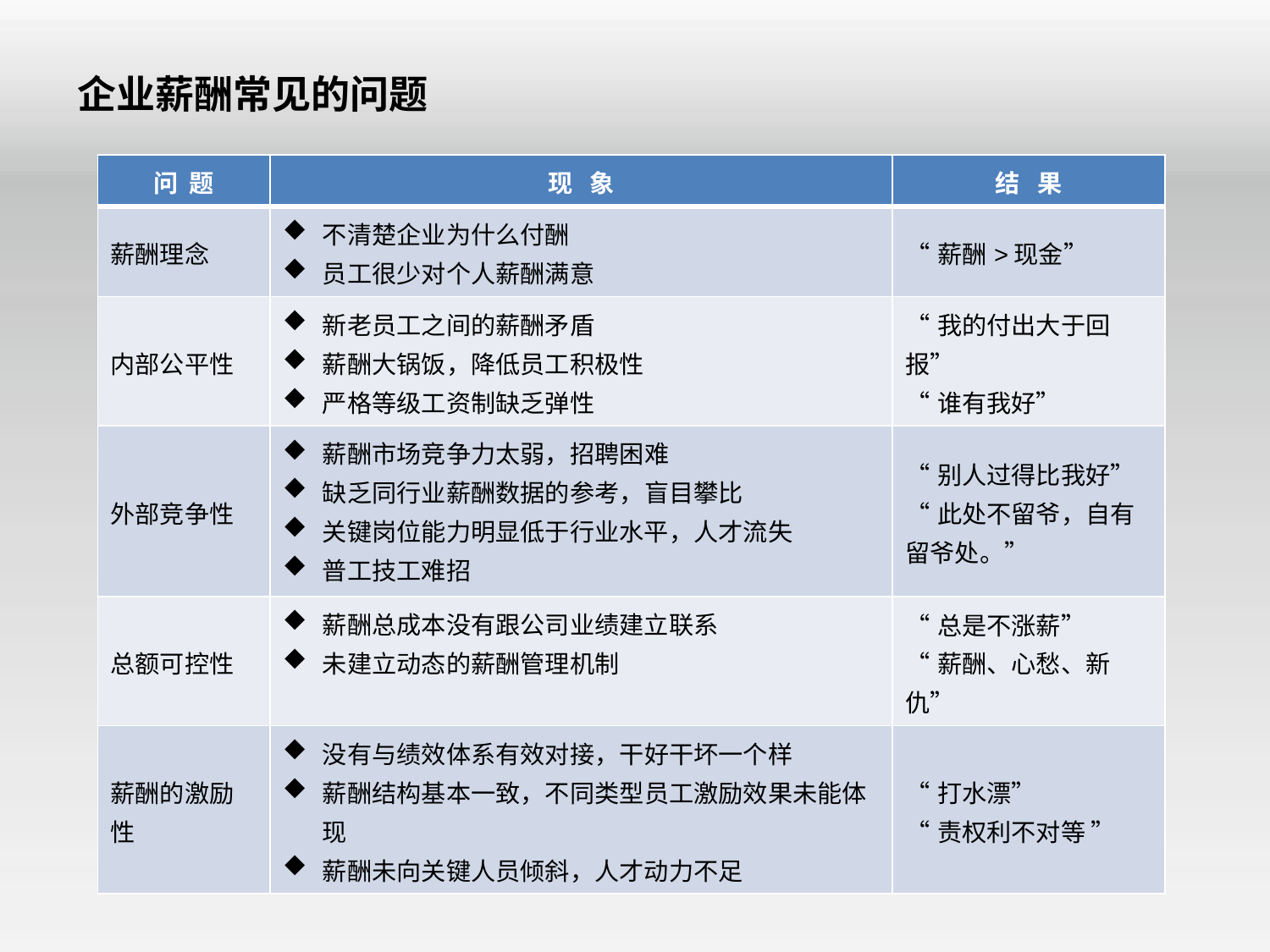

企业薪酬常见的问题
| 问 题 | 现 象 | 结 果 |
| --- | --- | --- |
| 薪酬理念 | 不清楚企业为什么付酬 员工很少对个人薪酬满意 | “薪酬>现金” |
| 内部公平性 | 新老员工之间的薪酬矛盾 薪酬大锅饭，降低员工积极性 严格等级工资制缺乏弹性 | “我的付出大于回报” “谁有我好” |
| 外部竞争性 | 薪酬市场竞争力太弱，招聘困难 缺乏同行业薪酬数据的参考，盲目攀比 关键岗位能力明显低于行业水平，人才流失 普工技工难招 | “别人过得比我好” “此处不留爷，自有留爷处。” |
| 总额可控性 | 薪酬总成本没有跟公司业绩建立联系 未建立动态的薪酬管理机制 | “总是不涨薪” “薪酬、心愁、新仇” |
| 薪酬的激励性 | 没有与绩效体系有效对接，干好干坏一个样 薪酬结构基本一致，不同类型员工激励效果未能体现 薪酬未向关键人员倾斜，人才动力不足 | “打水漂” “责权利不对等 ” |
企业薪酬常见的问题